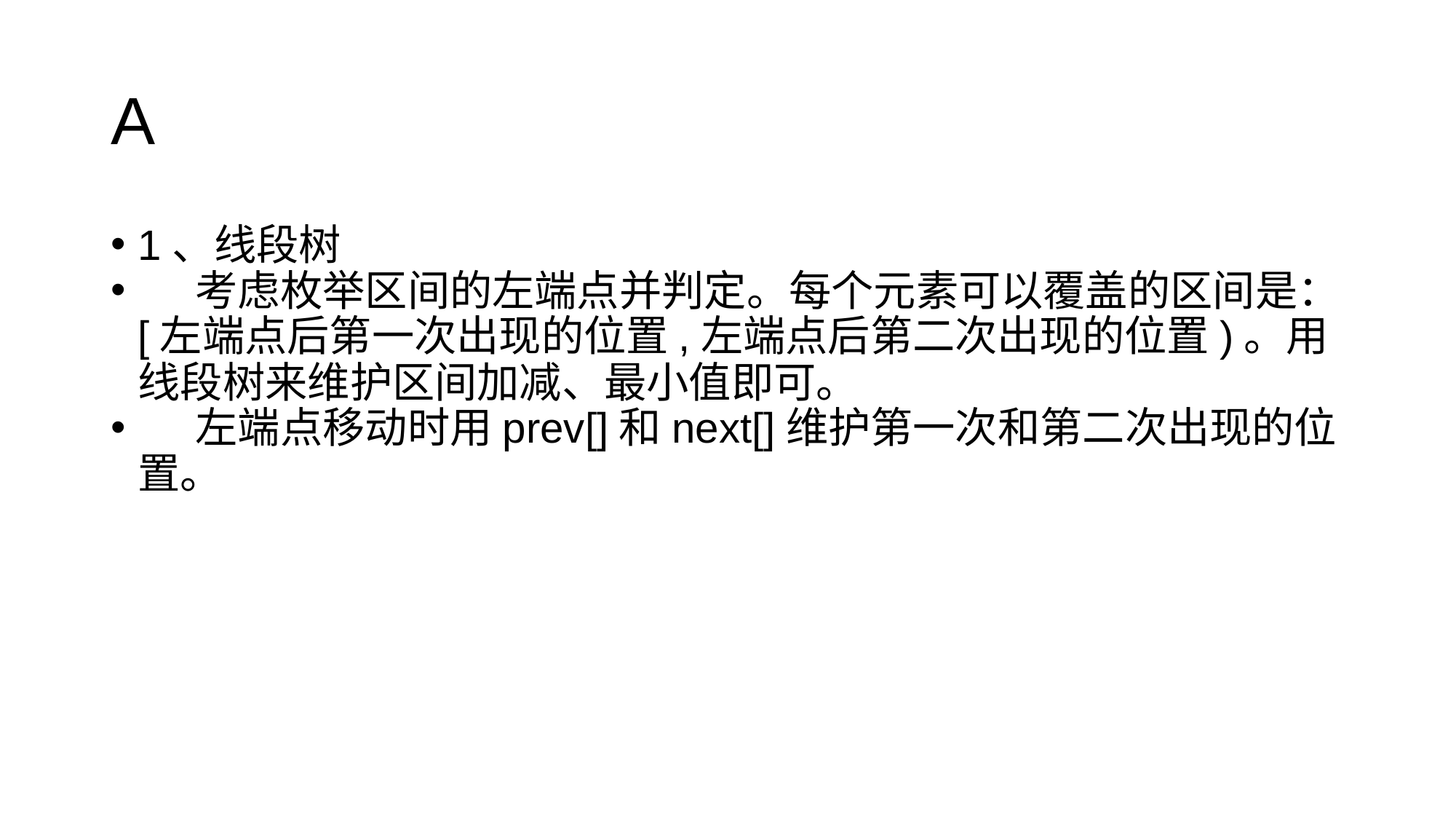

A
1、线段树
     考虑枚举区间的左端点并判定。每个元素可以覆盖的区间是：[左端点后第一次出现的位置,左端点后第二次出现的位置)。用线段树来维护区间加减、最小值即可。
     左端点移动时用prev[]和next[]维护第一次和第二次出现的位置。